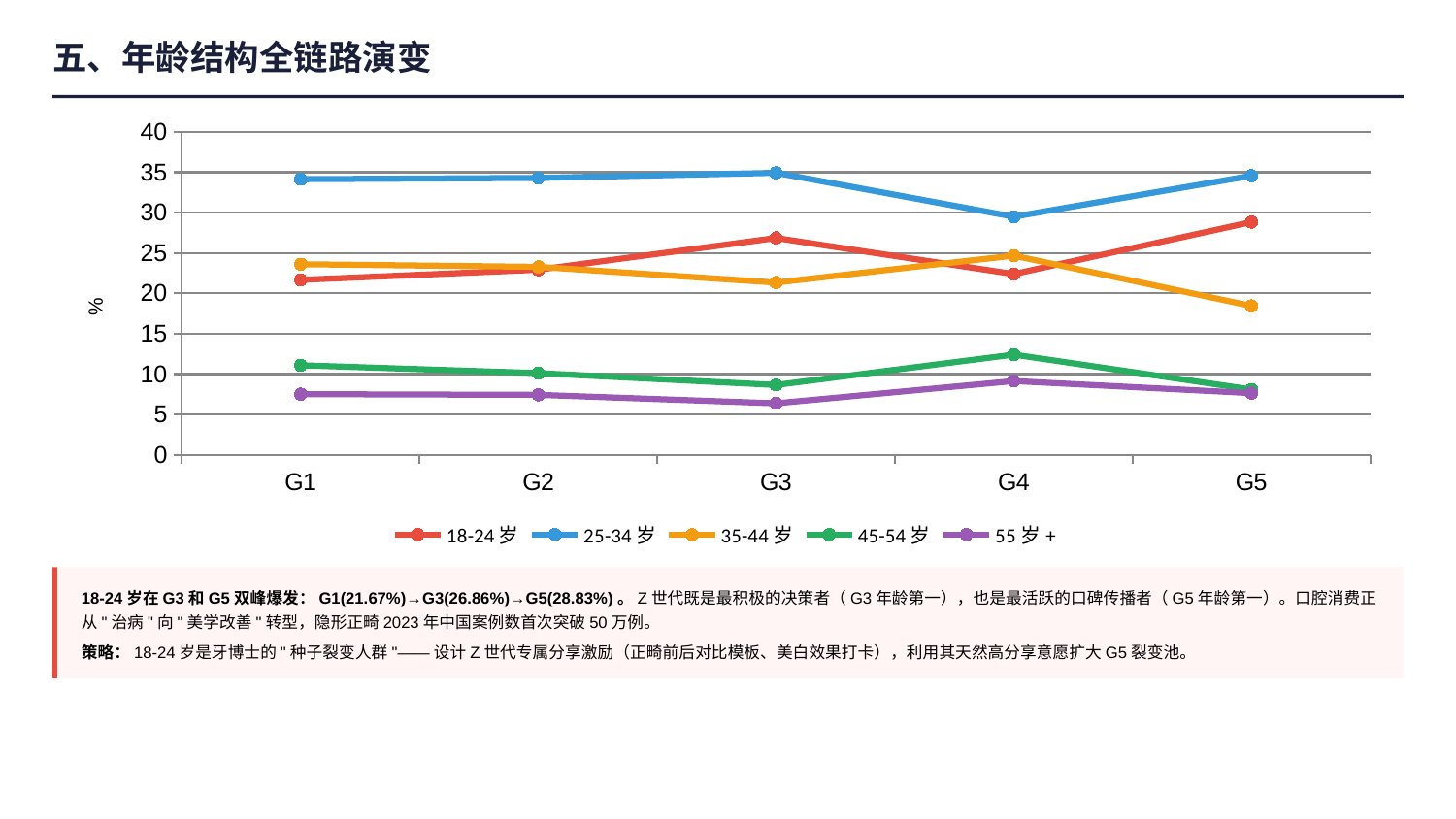

五、年龄结构全链路演变

### Chart

| Category | 18-24岁 | 25-34岁 | 35-44岁 | 45-54岁 | 55岁+ |
|---|---|---|---|---|---|
| G1 | 21.67 | 34.14 | 23.61 | 11.09 | 7.51 |
| G2 | 22.93 | 34.3 | 23.28 | 10.12 | 7.43 |
| G3 | 26.86 | 34.93 | 21.34 | 8.65 | 6.38 |
| G4 | 22.39 | 29.49 | 24.67 | 12.41 | 9.14 |
| G5 | 28.83 | 34.57 | 18.45 | 8.09 | 7.64 |

18-24岁在G3和G5双峰爆发：G1(21.67%)→G3(26.86%)→G5(28.83%)。Z世代既是最积极的决策者（G3年龄第一），也是最活跃的口碑传播者（G5年龄第一）。口腔消费正从"治病"向"美学改善"转型，隐形正畸2023年中国案例数首次突破50万例。
策略：18-24岁是牙博士的"种子裂变人群"——设计Z世代专属分享激励（正畸前后对比模板、美白效果打卡），利用其天然高分享意愿扩大G5裂变池。